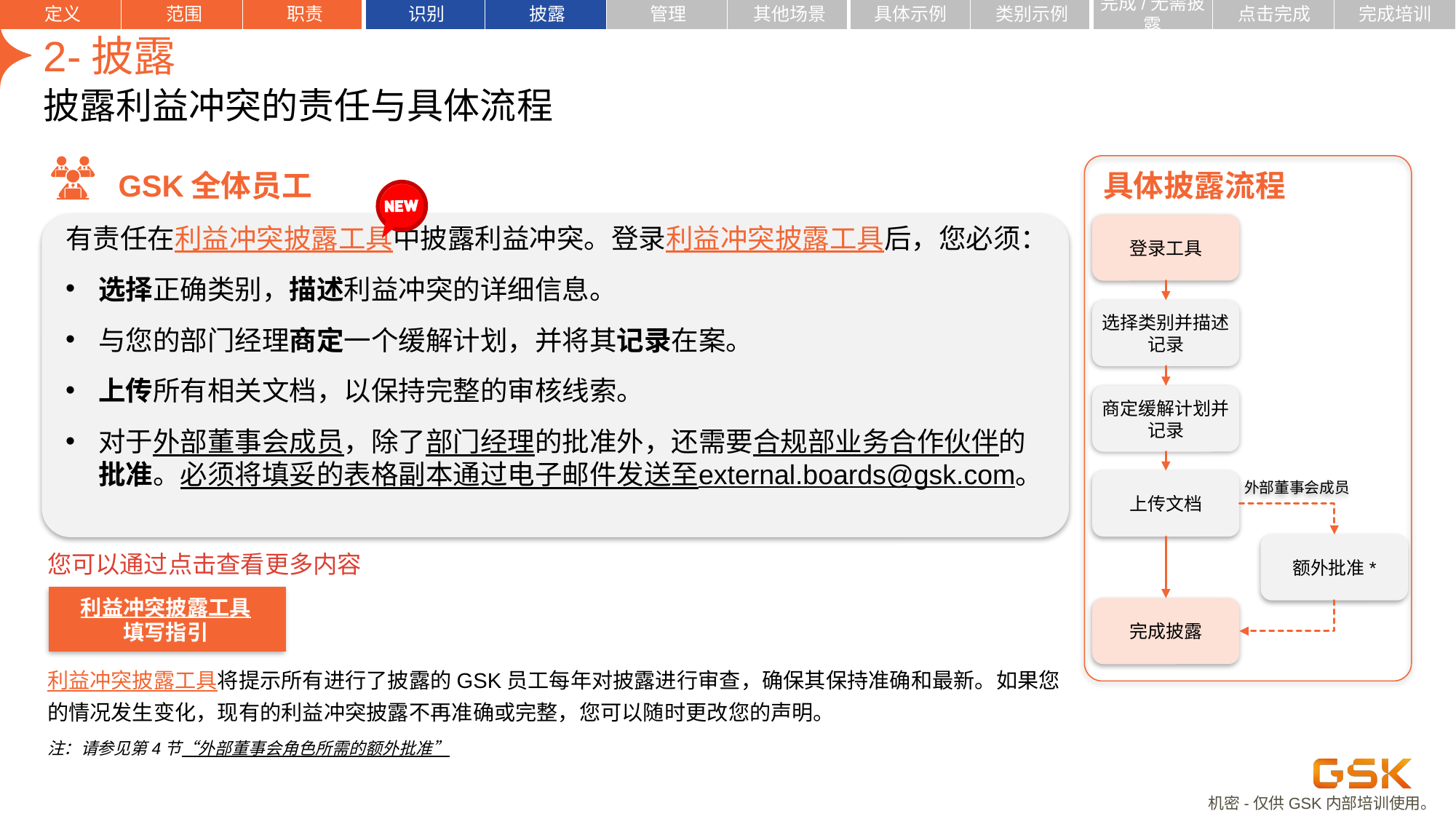

定义
范围
职责
识别
披露
管理
其他场景
具体示例
类别示例
点击完成
完成培训
完成/无需披露
|  |  |  |  |  |  |  |  |  |  |  |  |
| --- | --- | --- | --- | --- | --- | --- | --- | --- | --- | --- | --- |
# 2-披露
披露利益冲突的责任与具体流程
| GSK全体员工 |
| --- |

| 具体披露流程 |
| --- |

有责任在利益冲突披露工具中披露利益冲突。登录利益冲突披露工具后，您必须：
选择正确类别，描述利益冲突的详细信息。
与您的部门经理商定一个缓解计划，并将其记录在案。
上传所有相关文档，以保持完整的审核线索。
对于外部董事会成员，除了部门经理的批准外，还需要合规部业务合作伙伴的批准。必须将填妥的表格副本通过电子邮件发送至external.boards@gsk.com。
登录工具
选择类别并描述记录
商定缓解计划并记录
外部董事会成员
上传文档
额外批准*
完成披露
您可以通过点击查看更多内容
利益冲突披露工具
填写指引
利益冲突披露工具将提示所有进行了披露的GSK员工每年对披露进行审查，确保其保持准确和最新。如果您的情况发生变化，现有的利益冲突披露不再准确或完整，您可以随时更改您的声明。
注：请参见第4节“外部董事会角色所需的额外批准”